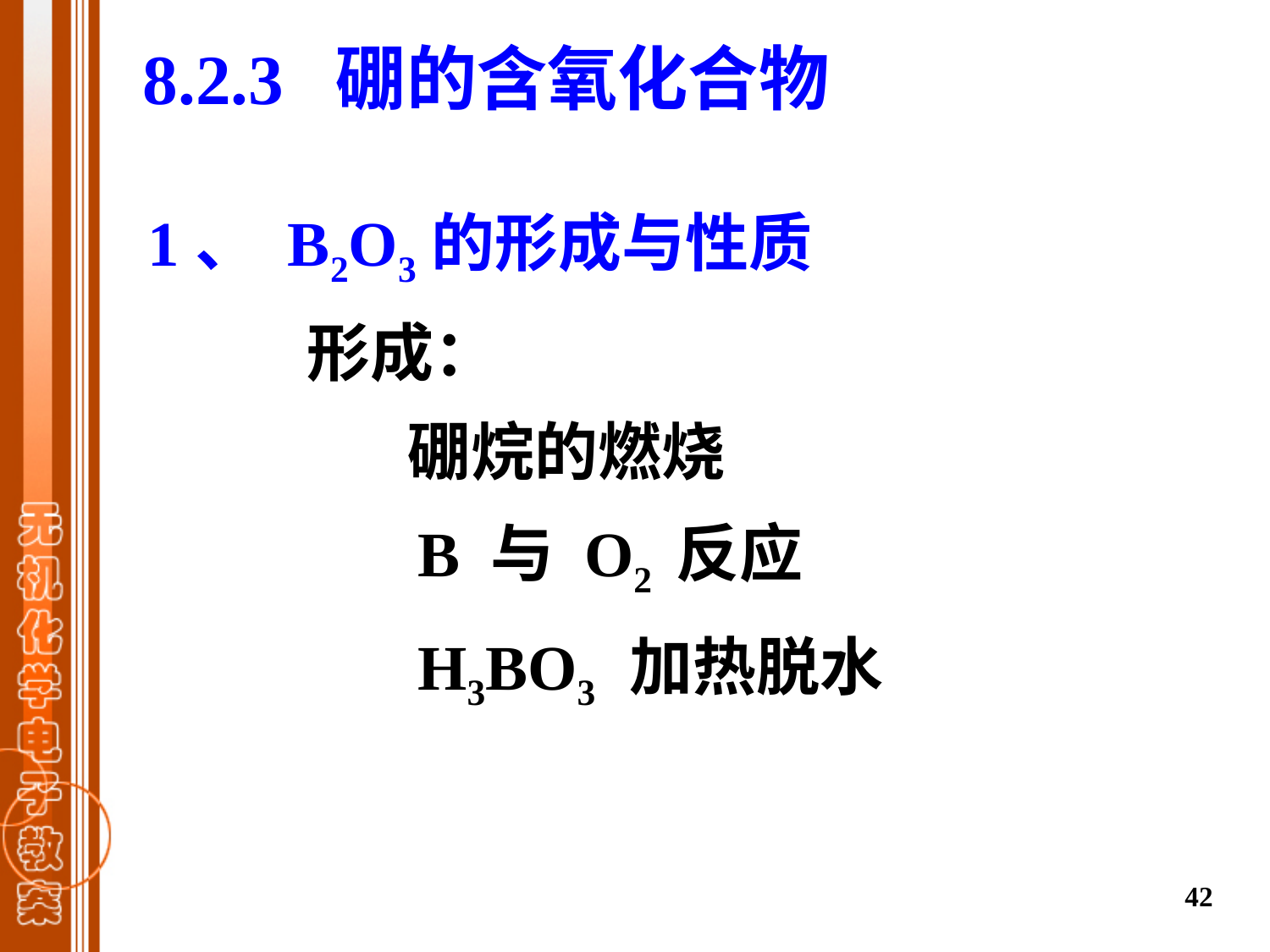

8.2.3  硼的含氧化合物
1、 B2O3的形成与性质
          形成：
                 硼烷的燃烧
                 B 与 O2 反应
                 H3BO3  加热脱水
42